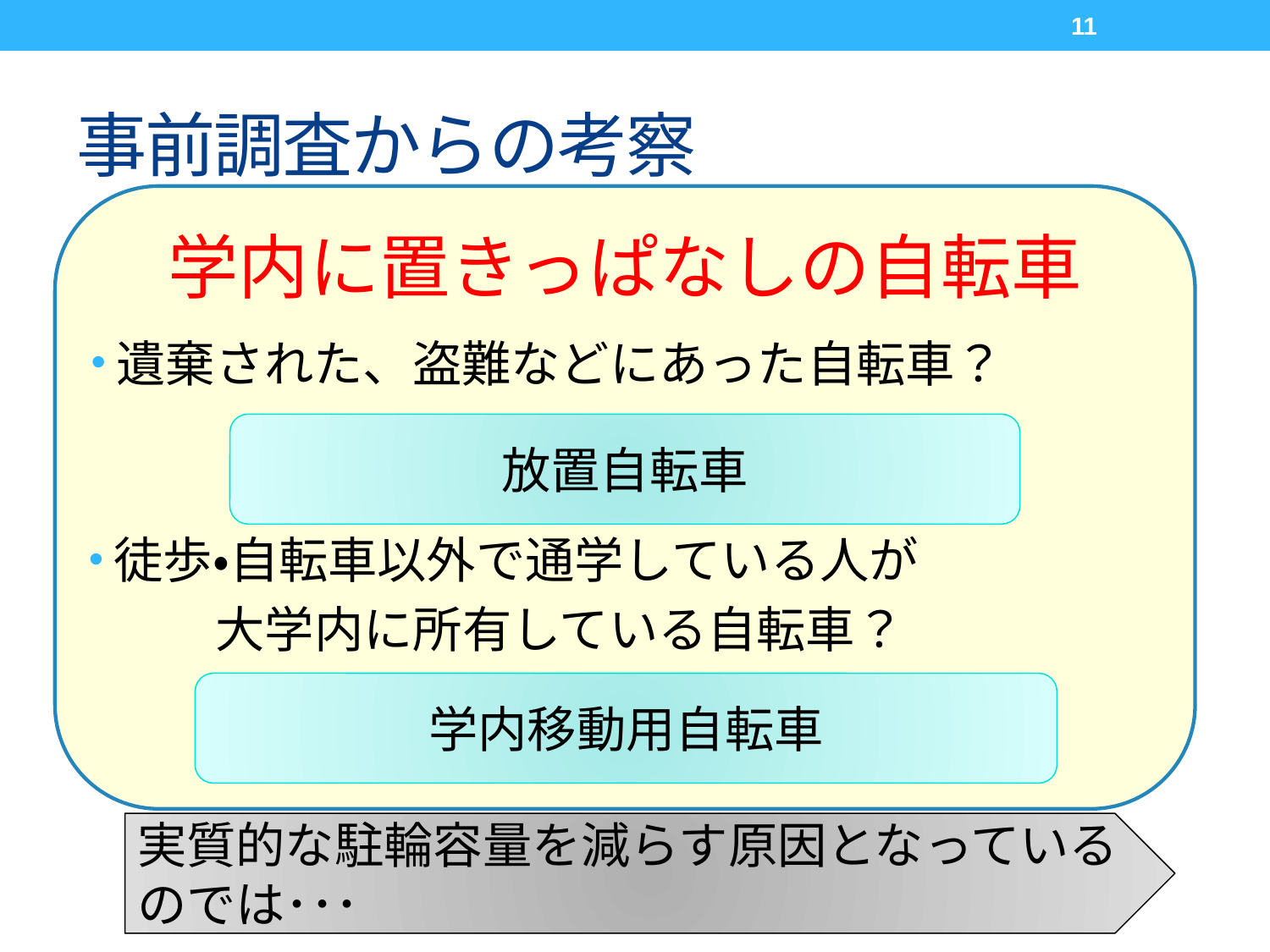

11
# 事前調査からの考察
学内に置きっぱなしの自転車
遺棄された、盗難などにあった自転車？
放置自転車
徒歩・自転車以外で通学している人が
	大学内に所有している自転車？
学内移動用自転車
実質的な駐輪容量を減らす原因となっているのでは･･･